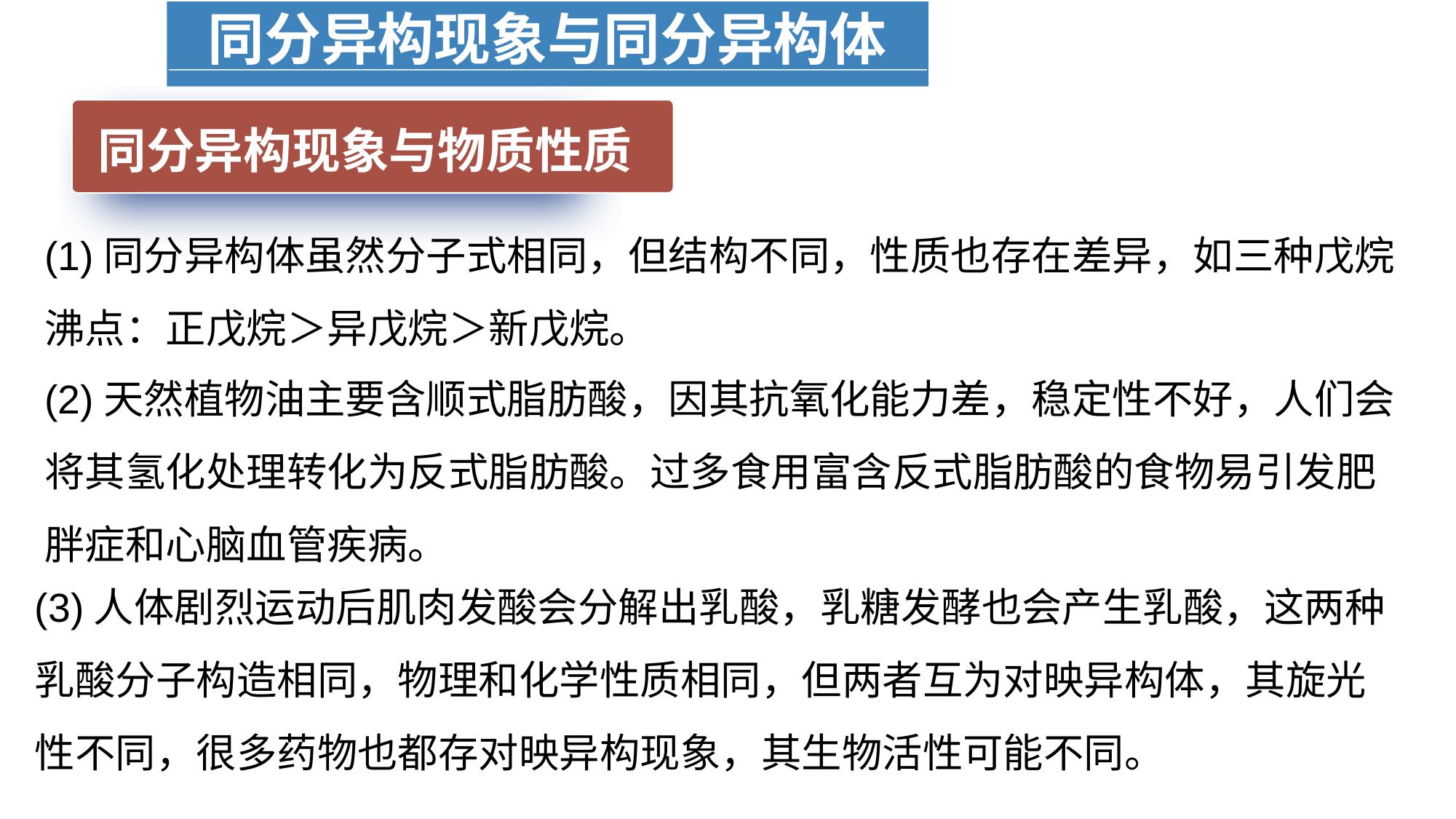

同分异构现象与同分异构体

同分异构现象与物质性质
(1)同分异构体虽然分子式相同，但结构不同，性质也存在差异，如三种戊烷沸点：正戊烷＞异戊烷＞新戊烷。

(2)天然植物油主要含顺式脂肪酸，因其抗氧化能力差，稳定性不好，人们会将其氢化处理转化为反式脂肪酸。过多食用富含反式脂肪酸的食物易引发肥胖症和心脑血管疾病。
(3)人体剧烈运动后肌肉发酸会分解出乳酸，乳糖发酵也会产生乳酸，这两种乳酸分子构造相同，物理和化学性质相同，但两者互为对映异构体，其旋光性不同，很多药物也都存对映异构现象，其生物活性可能不同。